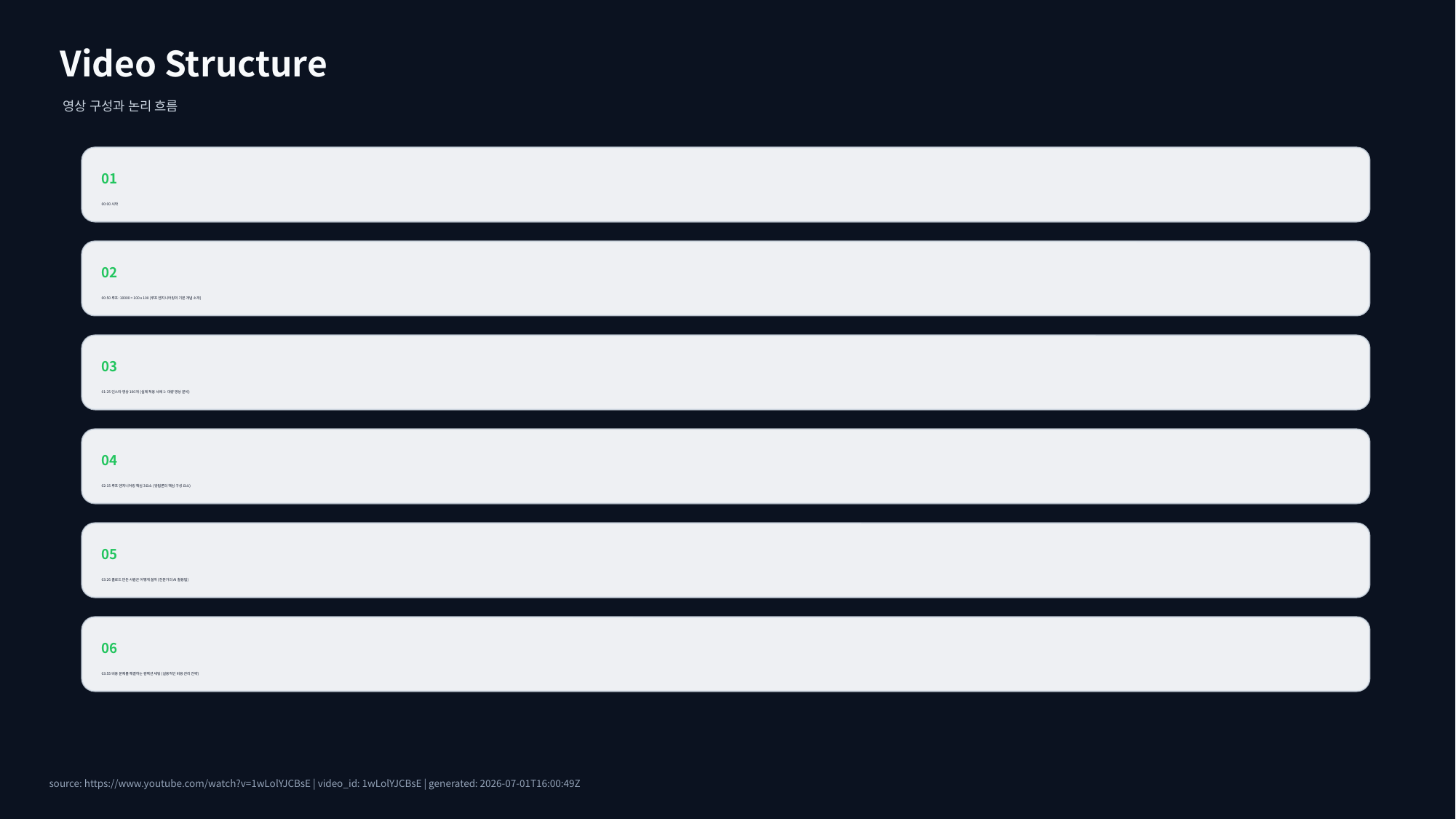

Video Structure
영상 구성과 논리 흐름

01
00:00 시작

02
00:50 루프: 10000 = 100 x 100 (루프 엔지니어링의 기본 개념 소개)

03
01:25 인스타 영상 100개 (실제 적용 사례 1: 대량 영상 분석)

04
02:15 루프 엔지니어링 핵심 3요소 (방법론의 핵심 구성 요소)

05
03:26 클로드 만든 사람은 어떻게 쓸까 (전문가의 AI 활용법)

06
03:55 비용 문제를 해결하는 컴팩션 세팅 (실용적인 비용 관리 전략)
source: https://www.youtube.com/watch?v=1wLolYJCBsE | video_id: 1wLolYJCBsE | generated: 2026-07-01T16:00:49Z